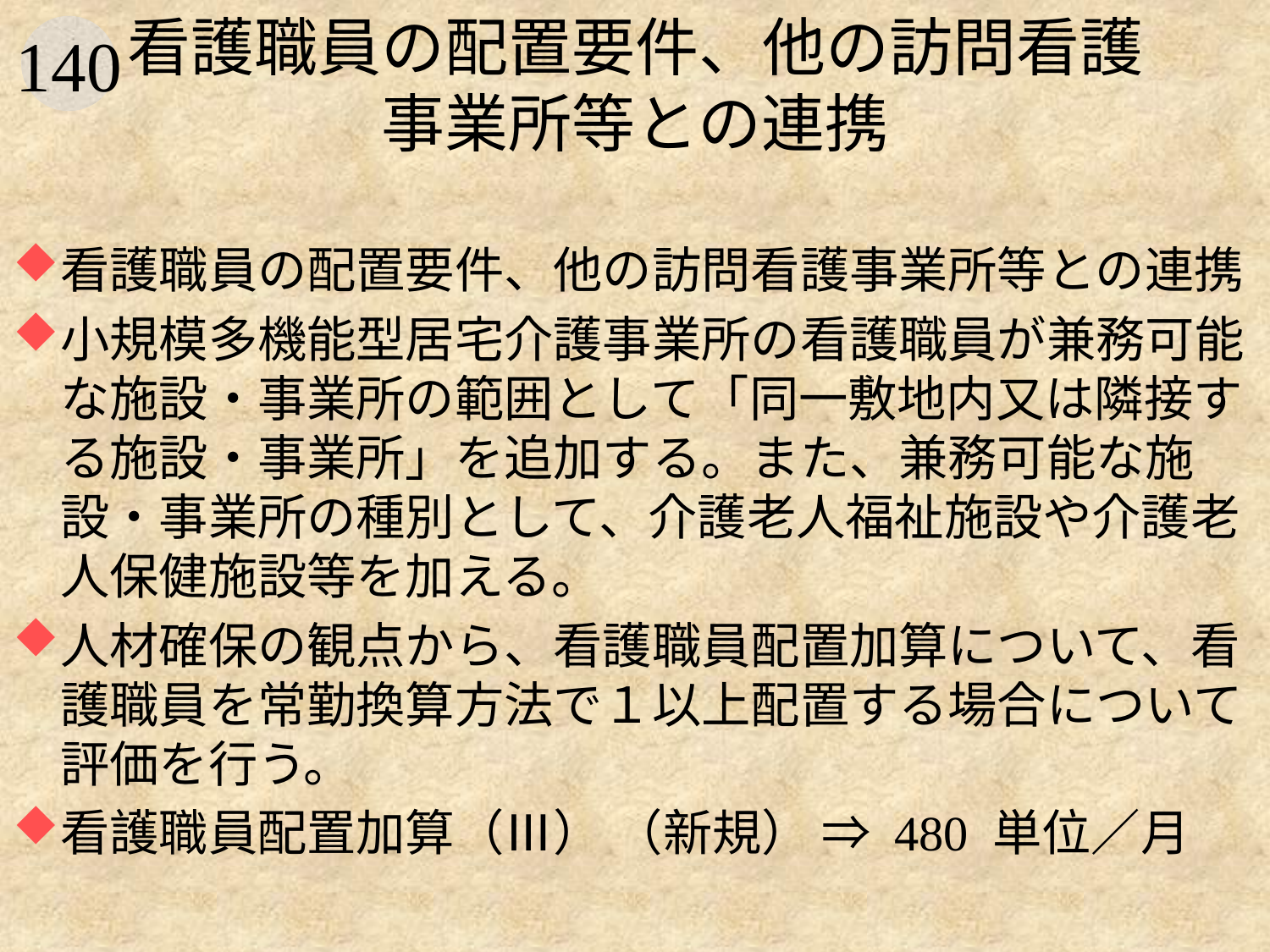

# 看護職員の配置要件、他の訪問看護事業所等との連携
看護職員の配置要件、他の訪問看護事業所等との連携
小規模多機能型居宅介護事業所の看護職員が兼務可能な施設・事業所の範囲として「同一敷地内又は隣接する施設・事業所」を追加する。また、兼務可能な施設・事業所の種別として、介護老人福祉施設や介護老人保健施設等を加える。
人材確保の観点から、看護職員配置加算について、看護職員を常勤換算方法で１以上配置する場合について評価を行う。
看護職員配置加算（Ⅲ） （新規） ⇒ 480 単位／月